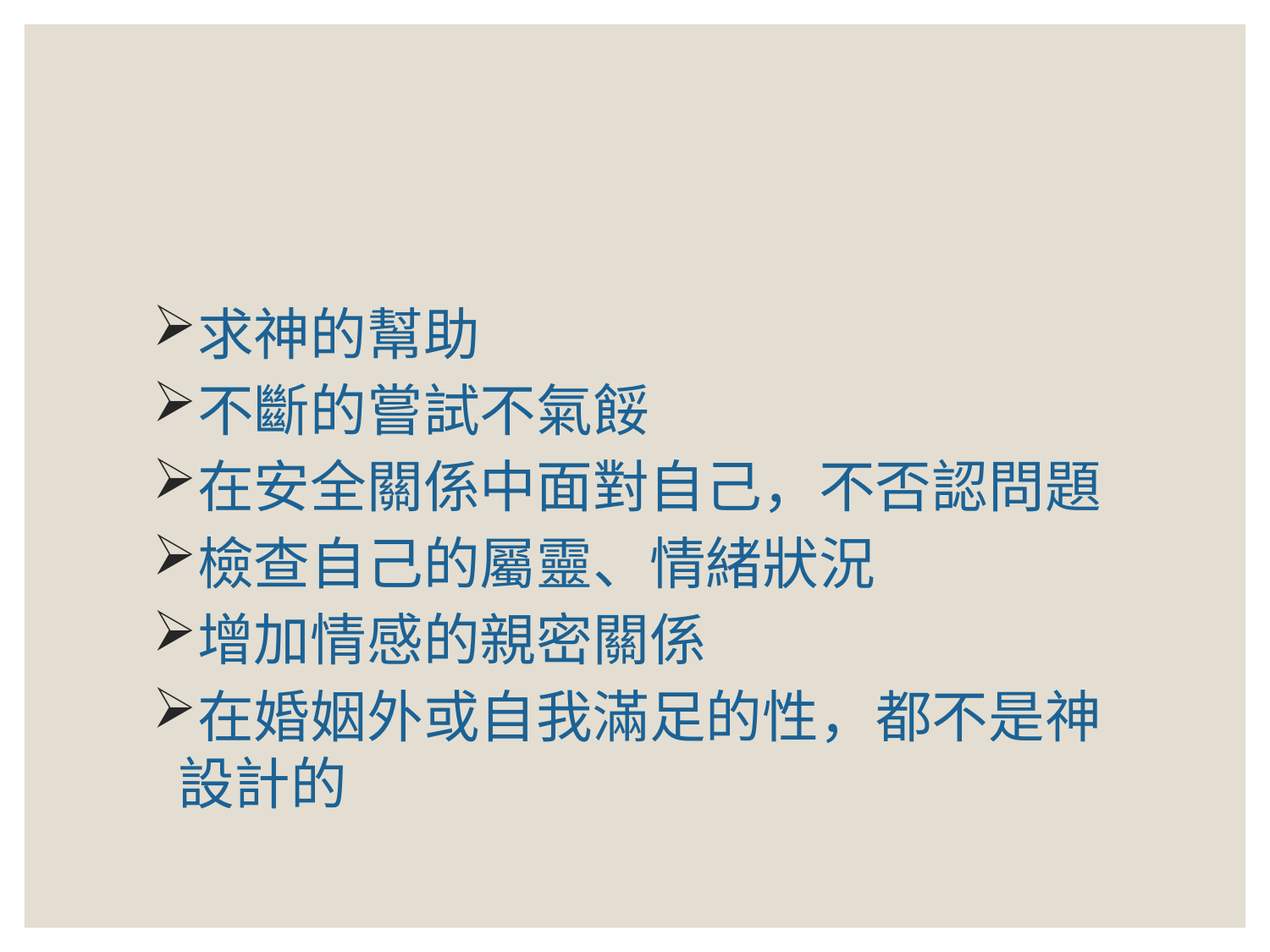

#
求神的幫助
不斷的嘗試不氣餒
在安全關係中面對自己，不否認問題
檢查自己的屬靈、情緒狀況
增加情感的親密關係
在婚姻外或自我滿足的性，都不是神設計的